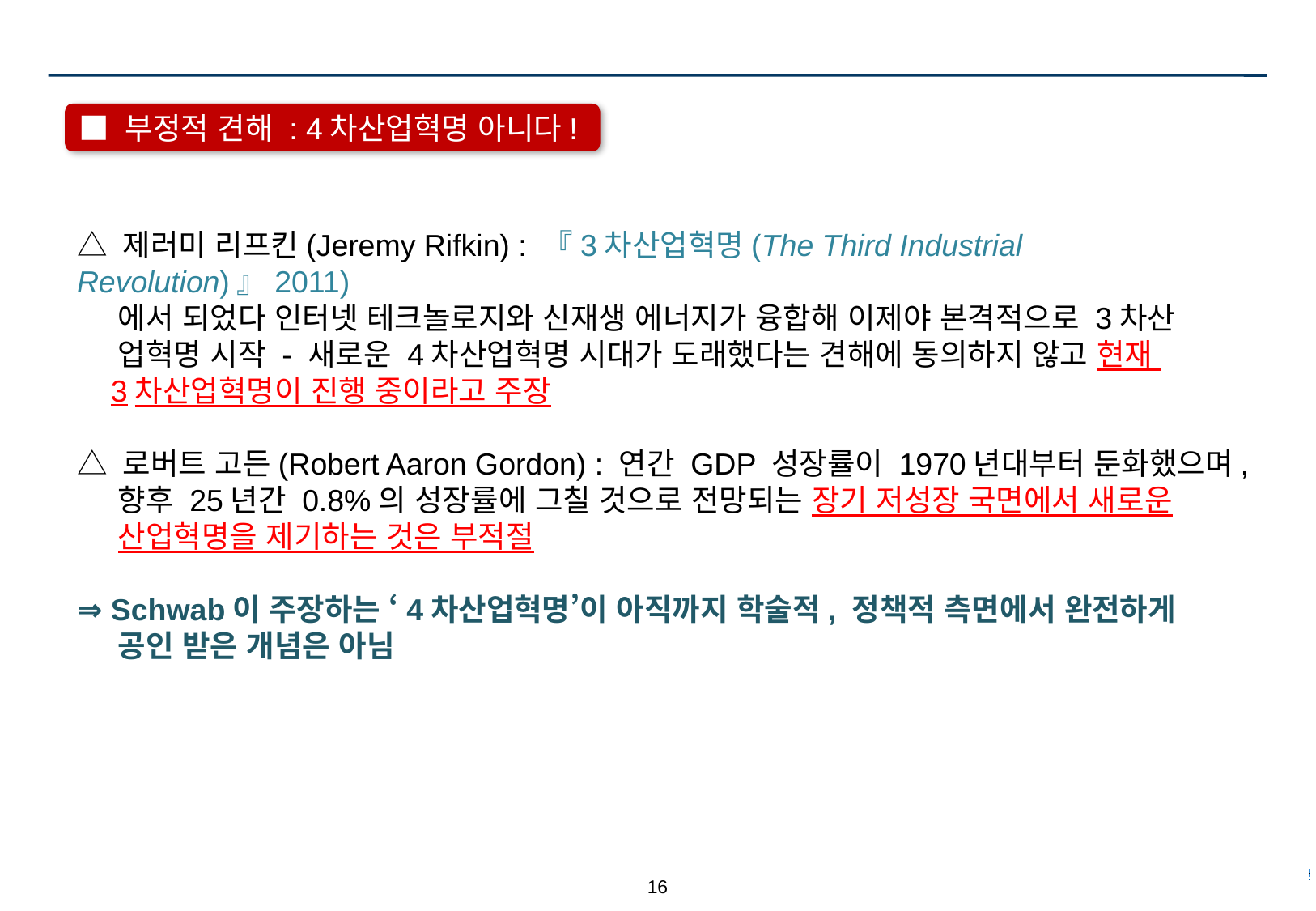

■ 부정적 견해 : 4차산업혁명 아니다!

△ 제러미 리프킨(Jeremy Rifkin) : 『3차산업혁명(The Third Industrial Revolution)』2011)
    에서 되었다 인터넷 테크놀로지와 신재생 에너지가 융합해 이제야 본격적으로 3차산
    업혁명 시작 - 새로운 4차산업혁명 시대가 도래했다는 견해에 동의하지 않고 현재
    3차산업혁명이 진행 중이라고 주장

△ 로버트 고든(Robert Aaron Gordon) : 연간 GDP 성장률이 1970년대부터 둔화했으며,
    향후 25년간 0.8%의 성장률에 그칠 것으로 전망되는 장기 저성장 국면에서 새로운
    산업혁명을 제기하는 것은 부적절

⇒ Schwab이 주장하는 ‘4차산업혁명’이 아직까지 학술적, 정책적 측면에서 완전하게
    공인 받은 개념은 아님